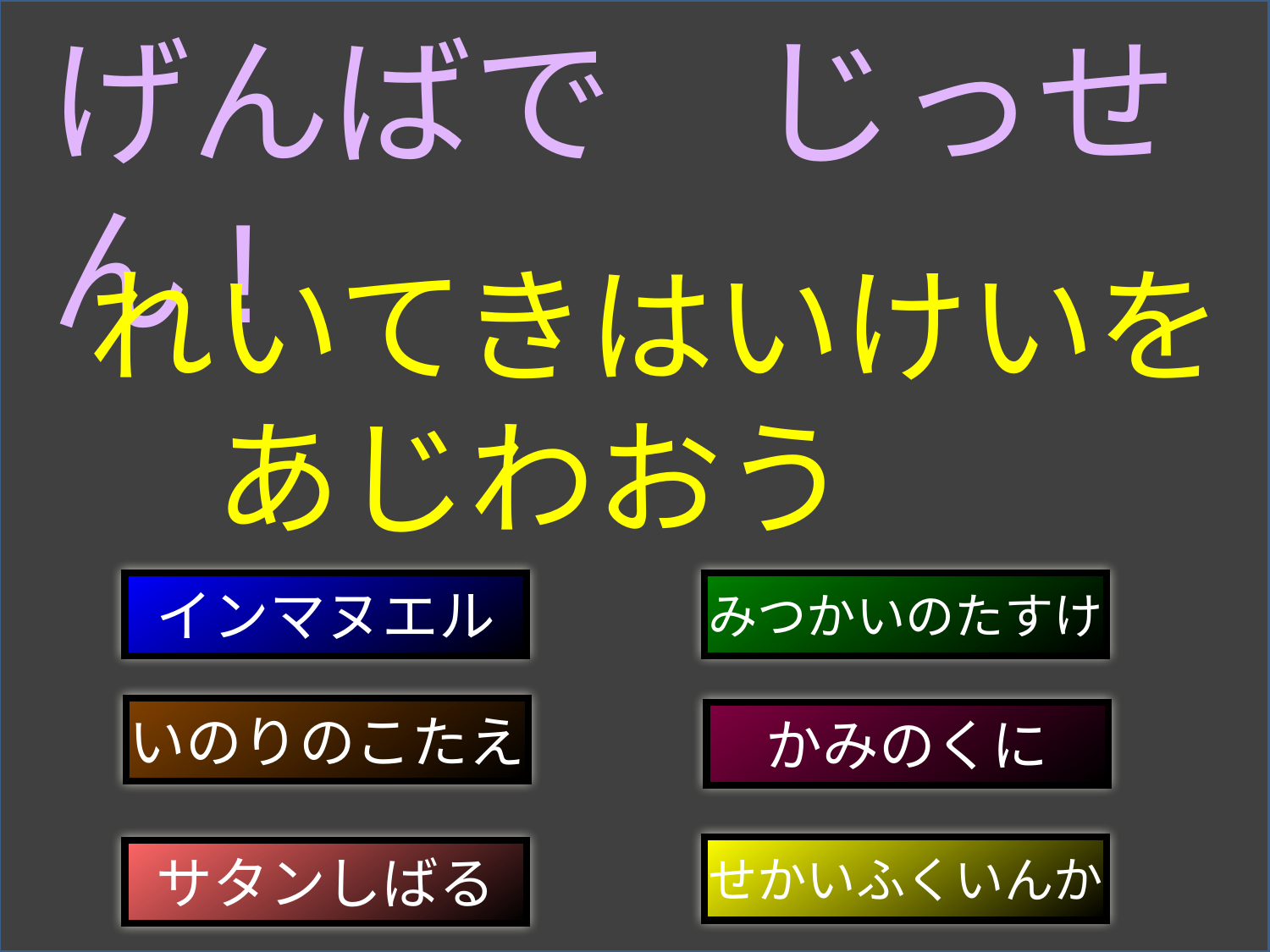

げんばで　じっせん!
れいてきはいけいを　あじわおう
インマヌエル
みつかいのたすけ
いのりのこたえ
かみのくに
せかいふくいんか
サタンしばる